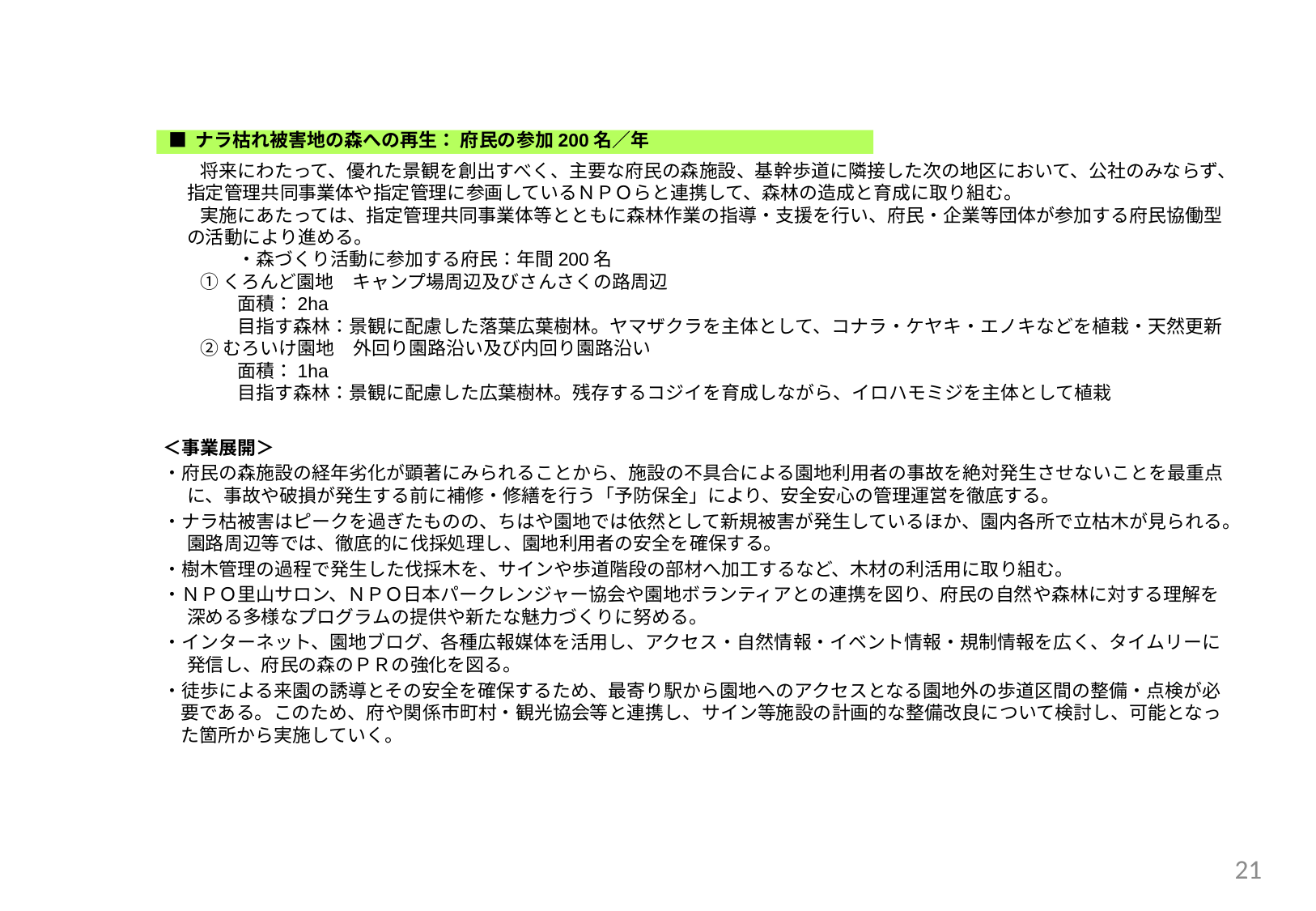

■ ナラ枯れ被害地の森への再生： 府民の参加200名／年

　　将来にわたって、優れた景観を創出すべく、主要な府民の森施設、基幹歩道に隣接した次の地区において、公社のみならず、指定管理共同事業体や指定管理に参画しているＮＰＯらと連携して、森林の造成と育成に取り組む。
　　実施にあたっては、指定管理共同事業体等とともに森林作業の指導・支援を行い、府民・企業等団体が参加する府民協働型の活動により進める。
　　　　・森づくり活動に参加する府民：年間200名
　　① くろんど園地　キャンプ場周辺及びさんさくの路周辺
　　　　面積：2ha
　　　　目指す森林：景観に配慮した落葉広葉樹林。ヤマザクラを主体として、コナラ・ケヤキ・エノキなどを植栽・天然更新
　　② むろいけ園地　外回り園路沿い及び内回り園路沿い
　　　　面積：1ha
　　　　目指す森林：景観に配慮した広葉樹林。残存するコジイを育成しながら、イロハモミジを主体として植栽

＜事業展開＞
・府民の森施設の経年劣化が顕著にみられることから、施設の不具合による園地利用者の事故を絶対発生させないことを最重点に、事故や破損が発生する前に補修・修繕を行う「予防保全」により、安全安心の管理運営を徹底する。
・ナラ枯被害はピークを過ぎたものの、ちはや園地では依然として新規被害が発生しているほか、園内各所で立枯木が見られる。園路周辺等では、徹底的に伐採処理し、園地利用者の安全を確保する。
・樹木管理の過程で発生した伐採木を、サインや歩道階段の部材へ加工するなど、木材の利活用に取り組む。
・ＮＰＯ里山サロン、ＮＰＯ日本パークレンジャー協会や園地ボランティアとの連携を図り、府民の自然や森林に対する理解を深める多様なプログラムの提供や新たな魅力づくりに努める。
・インターネット、園地ブログ、各種広報媒体を活用し、アクセス・自然情報・イベント情報・規制情報を広く、タイムリーに発信し、府民の森のＰＲの強化を図る。
・徒歩による来園の誘導とその安全を確保するため、最寄り駅から園地へのアクセスとなる園地外の歩道区間の整備・点検が必要である。このため、府や関係市町村・観光協会等と連携し、サイン等施設の計画的な整備改良について検討し、可能となった箇所から実施していく。
21